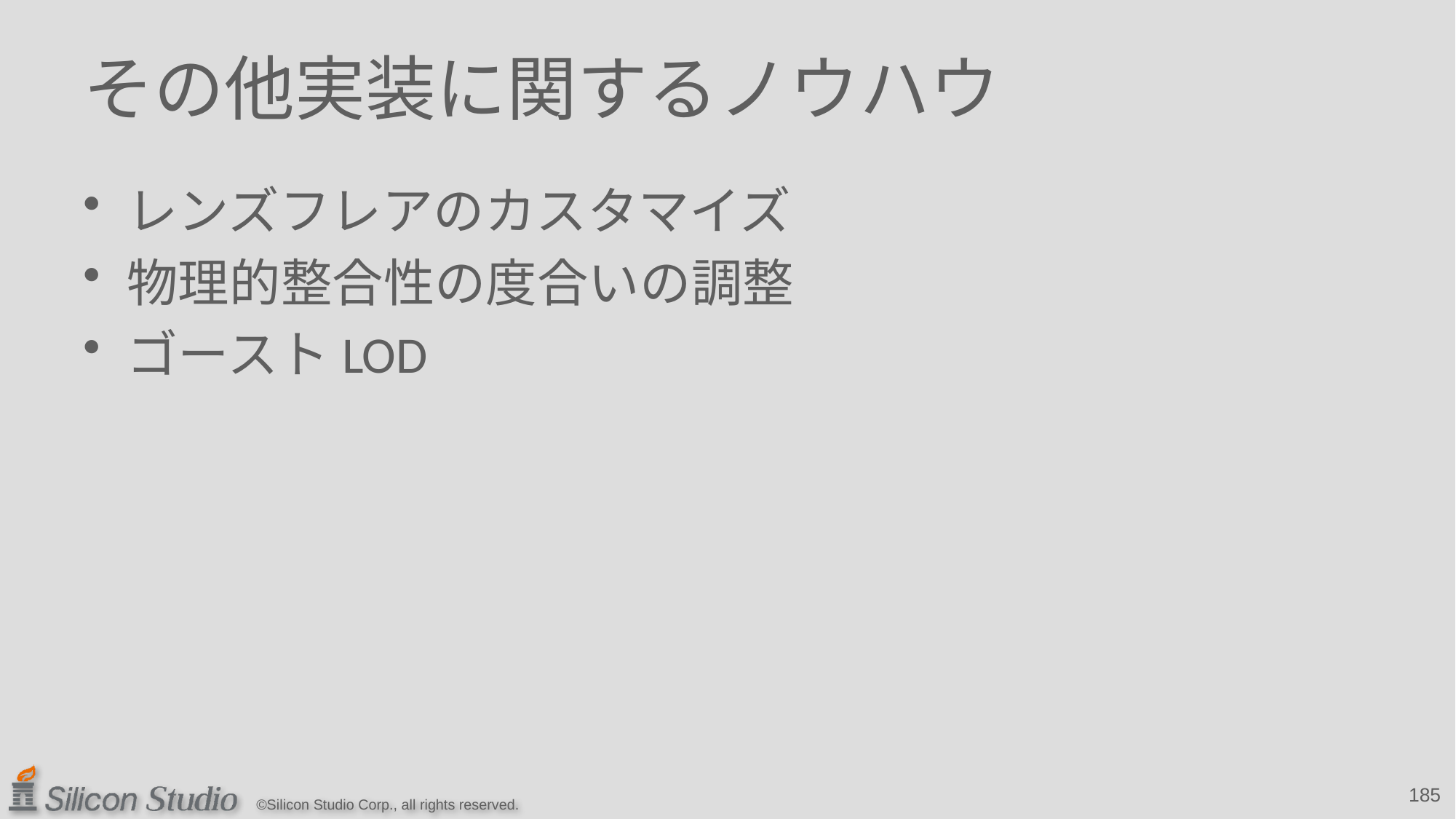

# その他実装に関するノウハウ
レンズフレアのカスタマイズ
物理的整合性の度合いの調整
ゴーストLOD
185